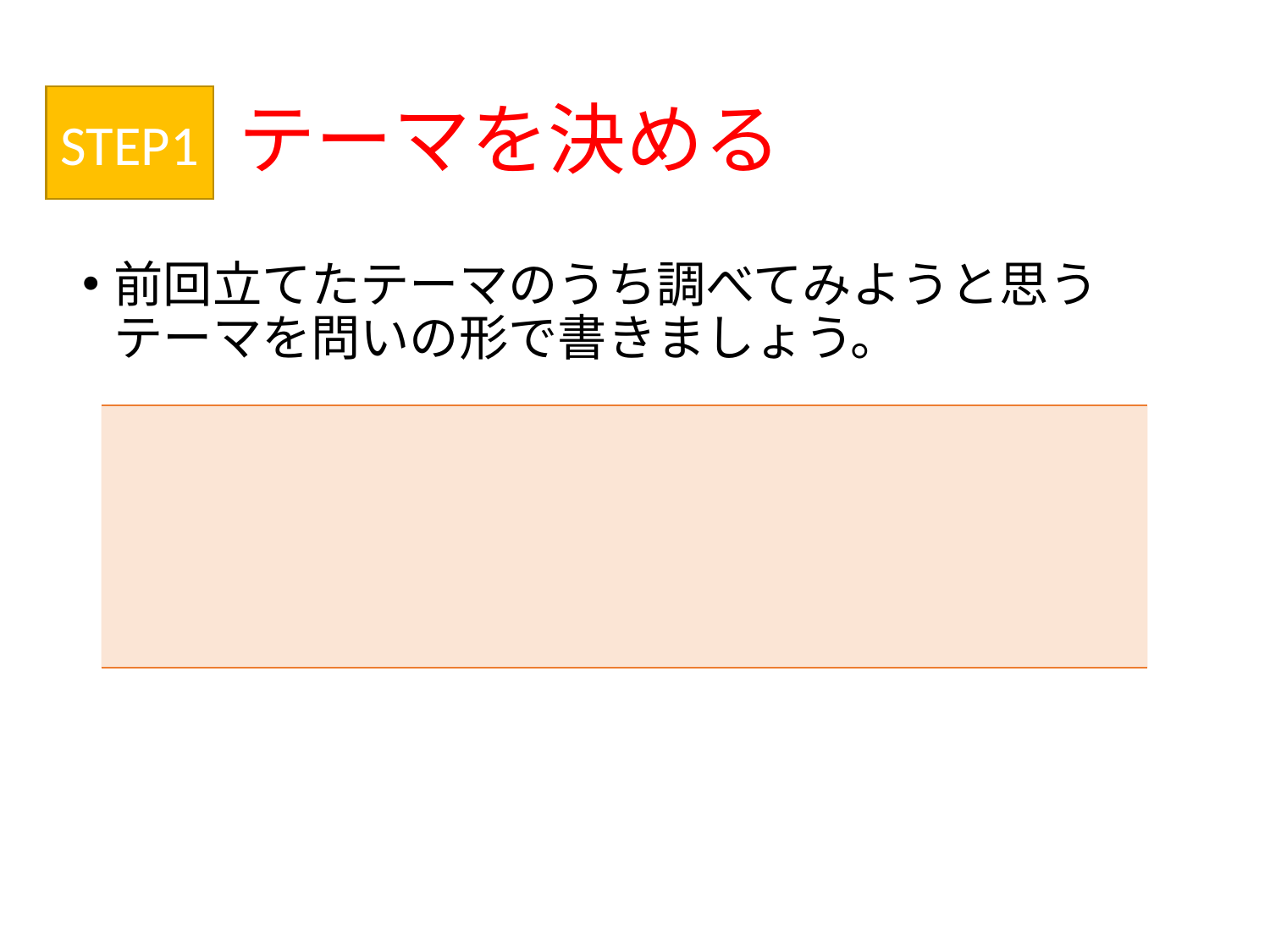

# テーマを決める
STEP1
前回立てたテーマのうち調べてみようと思うテーマを問いの形で書きましょう。

|  |
| --- |